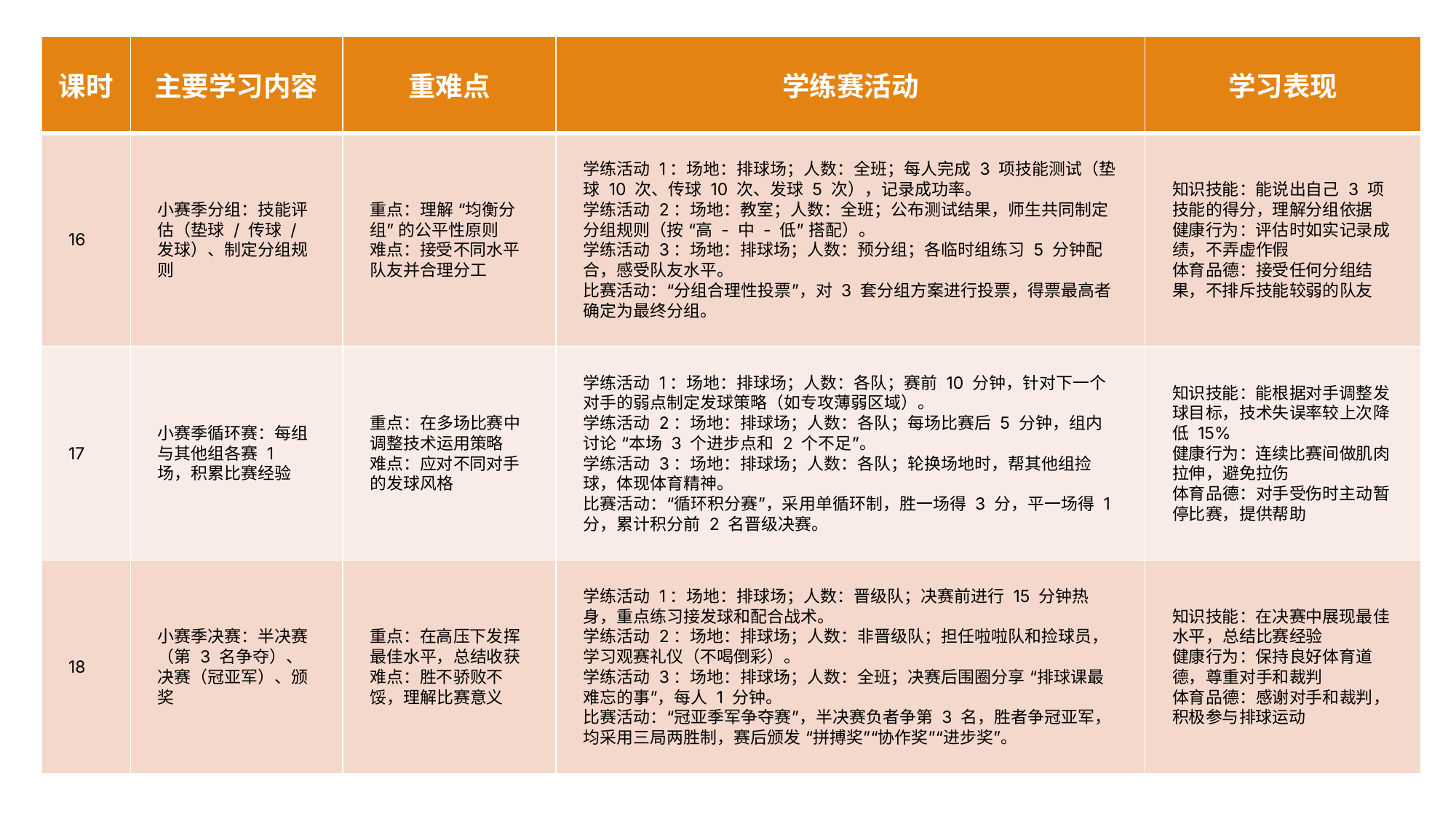

| 课时 | 主要学习内容 | 重难点 | 学练赛活动 | 学习表现 |
| --- | --- | --- | --- | --- |
| 16 | 小赛季分组：技能评估（垫球 / 传球 / 发球）、制定分组规则 | 重点：理解 “均衡分组” 的公平性原则 难点：接受不同水平队友并合理分工 | 学练活动 1：场地：排球场；人数：全班；每人完成 3 项技能测试（垫球 10 次、传球 10 次、发球 5 次），记录成功率。 学练活动 2：场地：教室；人数：全班；公布测试结果，师生共同制定分组规则（按 “高 - 中 - 低” 搭配）。 学练活动 3：场地：排球场；人数：预分组；各临时组练习 5 分钟配合，感受队友水平。 比赛活动：“分组合理性投票”，对 3 套分组方案进行投票，得票最高者确定为最终分组。 | 知识技能：能说出自己 3 项技能的得分，理解分组依据 健康行为：评估时如实记录成绩，不弄虚作假 体育品德：接受任何分组结果，不排斥技能较弱的队友 |
| 17 | 小赛季循环赛：每组与其他组各赛 1 场，积累比赛经验 | 重点：在多场比赛中调整技术运用策略 难点：应对不同对手的发球风格 | 学练活动 1：场地：排球场；人数：各队；赛前 10 分钟，针对下一个对手的弱点制定发球策略（如专攻薄弱区域）。 学练活动 2：场地：排球场；人数：各队；每场比赛后 5 分钟，组内讨论 “本场 3 个进步点和 2 个不足”。 学练活动 3：场地：排球场；人数：各队；轮换场地时，帮其他组捡球，体现体育精神。 比赛活动：“循环积分赛”，采用单循环制，胜一场得 3 分，平一场得 1 分，累计积分前 2 名晋级决赛。 | 知识技能：能根据对手调整发球目标，技术失误率较上次降低 15% 健康行为：连续比赛间做肌肉拉伸，避免拉伤 体育品德：对手受伤时主动暂停比赛，提供帮助 |
| 18 | 小赛季决赛：半决赛（第 3 名争夺）、决赛（冠亚军）、颁奖 | 重点：在高压下发挥最佳水平，总结收获 难点：胜不骄败不馁，理解比赛意义 | 学练活动 1：场地：排球场；人数：晋级队；决赛前进行 15 分钟热身，重点练习接发球和配合战术。 学练活动 2：场地：排球场；人数：非晋级队；担任啦啦队和捡球员，学习观赛礼仪（不喝倒彩）。 学练活动 3：场地：排球场；人数：全班；决赛后围圈分享 “排球课最难忘的事”，每人 1 分钟。 比赛活动：“冠亚季军争夺赛”，半决赛负者争第 3 名，胜者争冠亚军，均采用三局两胜制，赛后颁发 “拼搏奖”“协作奖”“进步奖”。 | 知识技能：在决赛中展现最佳水平，总结比赛经验 健康行为：保持良好体育道德，尊重对手和裁判 体育品德：感谢对手和裁判，积极参与排球运动 |